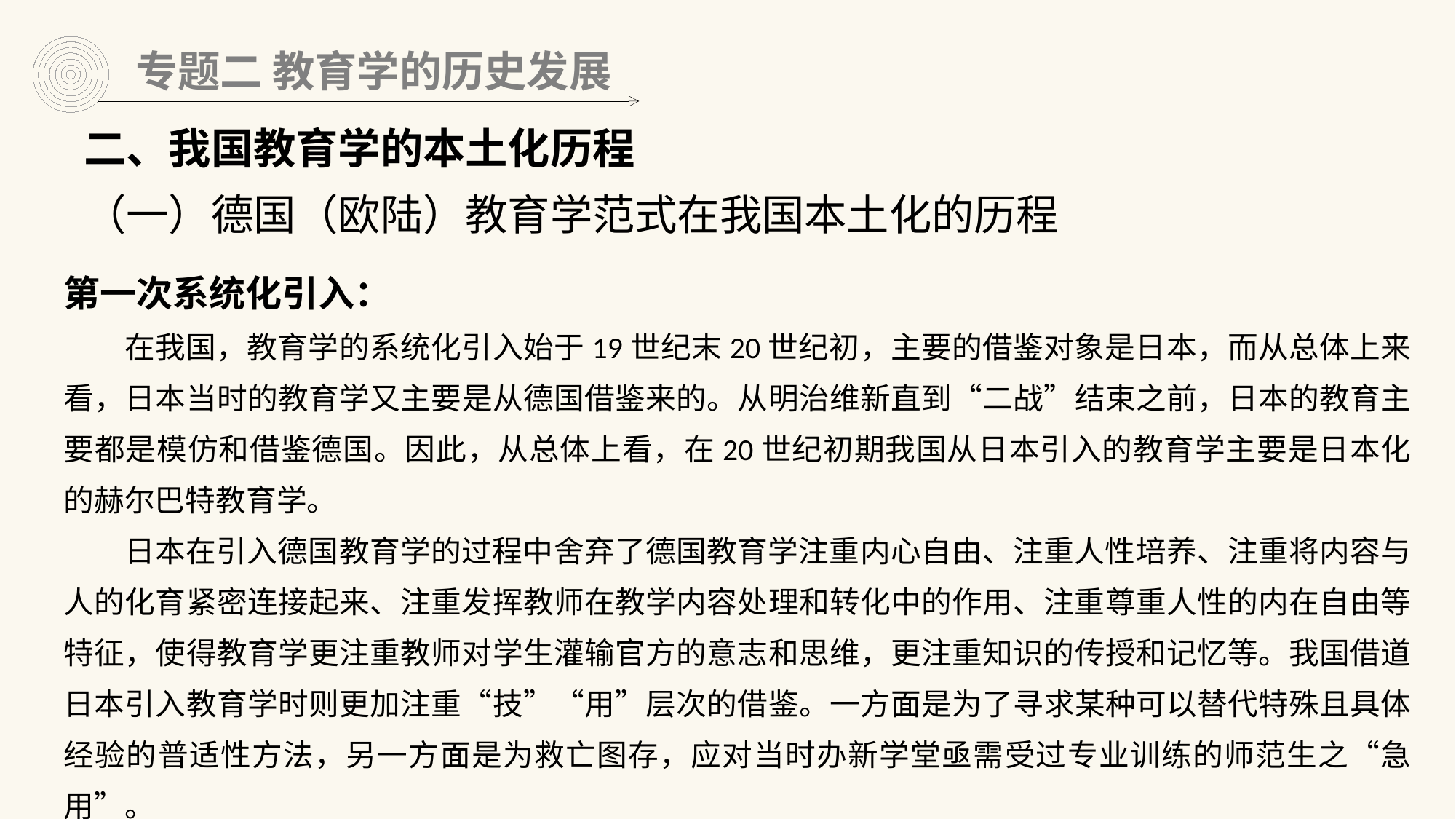

专题二 教育学的历史发展
二、我国教育学的本土化历程
（一）德国（欧陆）教育学范式在我国本土化的历程
第一次系统化引入：
在我国，教育学的系统化引入始于19世纪末20世纪初，主要的借鉴对象是日本，而从总体上来看，日本当时的教育学又主要是从德国借鉴来的。从明治维新直到“二战”结束之前，日本的教育主要都是模仿和借鉴德国。因此，从总体上看，在20世纪初期我国从日本引入的教育学主要是日本化的赫尔巴特教育学。
日本在引入德国教育学的过程中舍弃了德国教育学注重内心自由、注重人性培养、注重将内容与人的化育紧密连接起来、注重发挥教师在教学内容处理和转化中的作用、注重尊重人性的内在自由等特征，使得教育学更注重教师对学生灌输官方的意志和思维，更注重知识的传授和记忆等。我国借道日本引入教育学时则更加注重“技”“用”层次的借鉴。一方面是为了寻求某种可以替代特殊且具体经验的普适性方法，另一方面是为救亡图存，应对当时办新学堂亟需受过专业训练的师范生之“急用”。